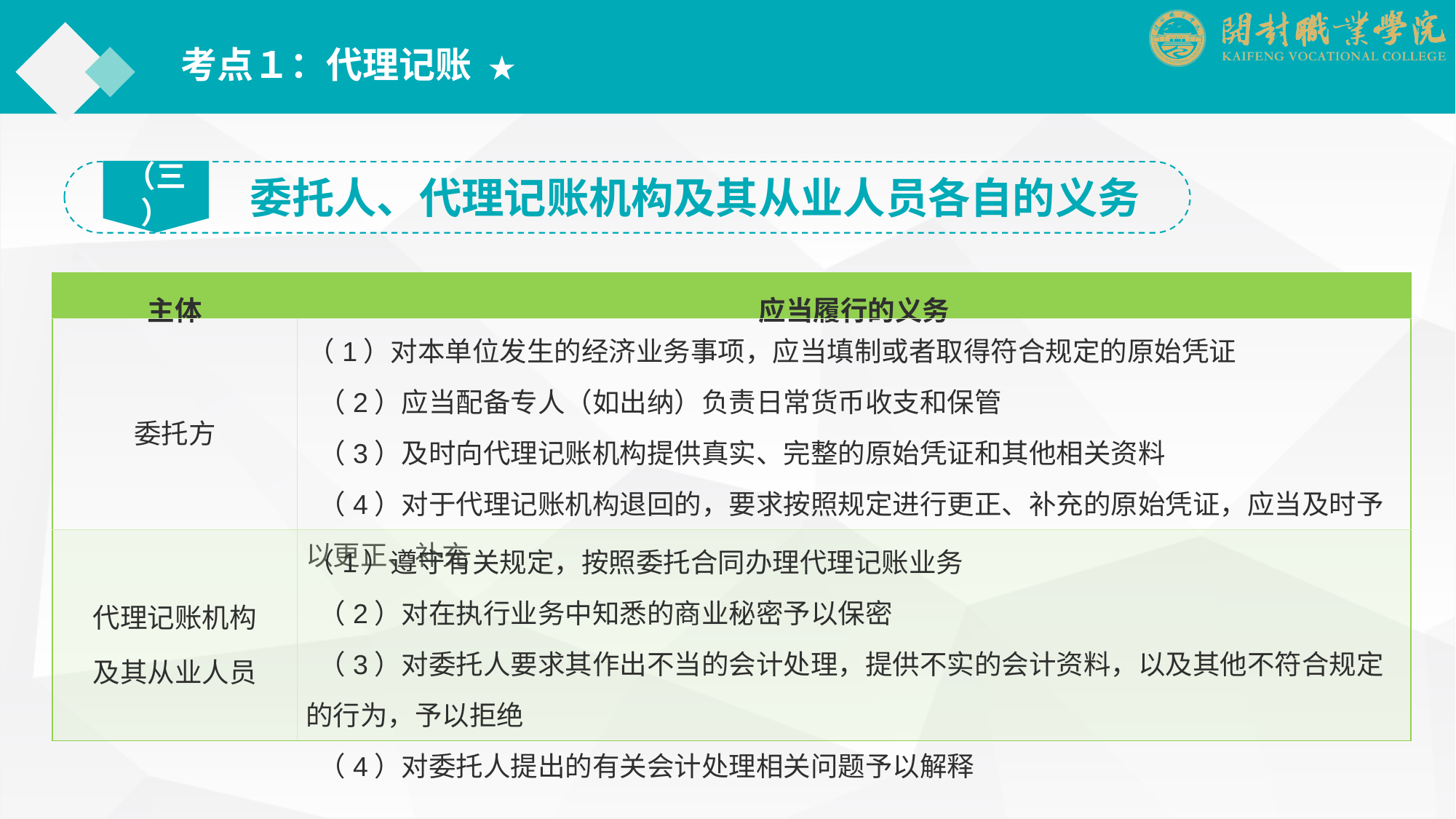

考点１：代理记账  ★
（三）

委托人、代理记账机构及其从业人员各自的义务
| 主体 | 应当履行的义务 |
| --- | --- |
| 委托方 | （1）对本单位发生的经济业务事项，应当填制或者取得符合规定的原始凭证 （2）应当配备专人（如出纳）负责日常货币收支和保管 （3）及时向代理记账机构提供真实、完整的原始凭证和其他相关资料 （4）对于代理记账机构退回的，要求按照规定进行更正、补充的原始凭证，应当及时予以更正、补充 |
| 代理记账机构 及其从业人员 | （1）遵守有关规定，按照委托合同办理代理记账业务 （2）对在执行业务中知悉的商业秘密予以保密 （3）对委托人要求其作出不当的会计处理，提供不实的会计资料，以及其他不符合规定的行为，予以拒绝 （4）对委托人提出的有关会计处理相关问题予以解释 |